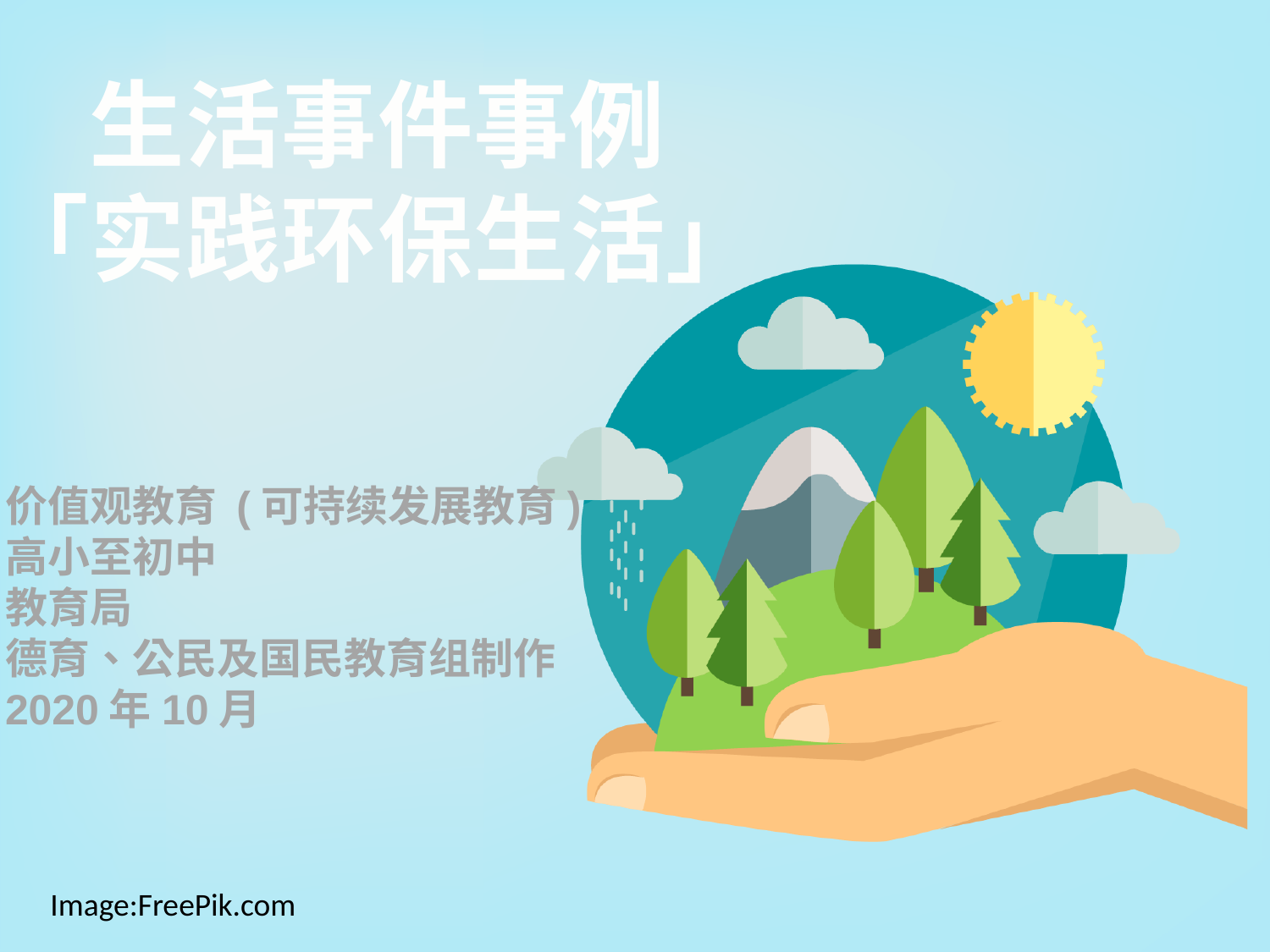

生活事件事例
「实践环保生活」
价值观教育 (可持续发展教育)
高小至初中
教育局
德育、公民及国民教育组制作
2020年10月
Image:FreePik.com